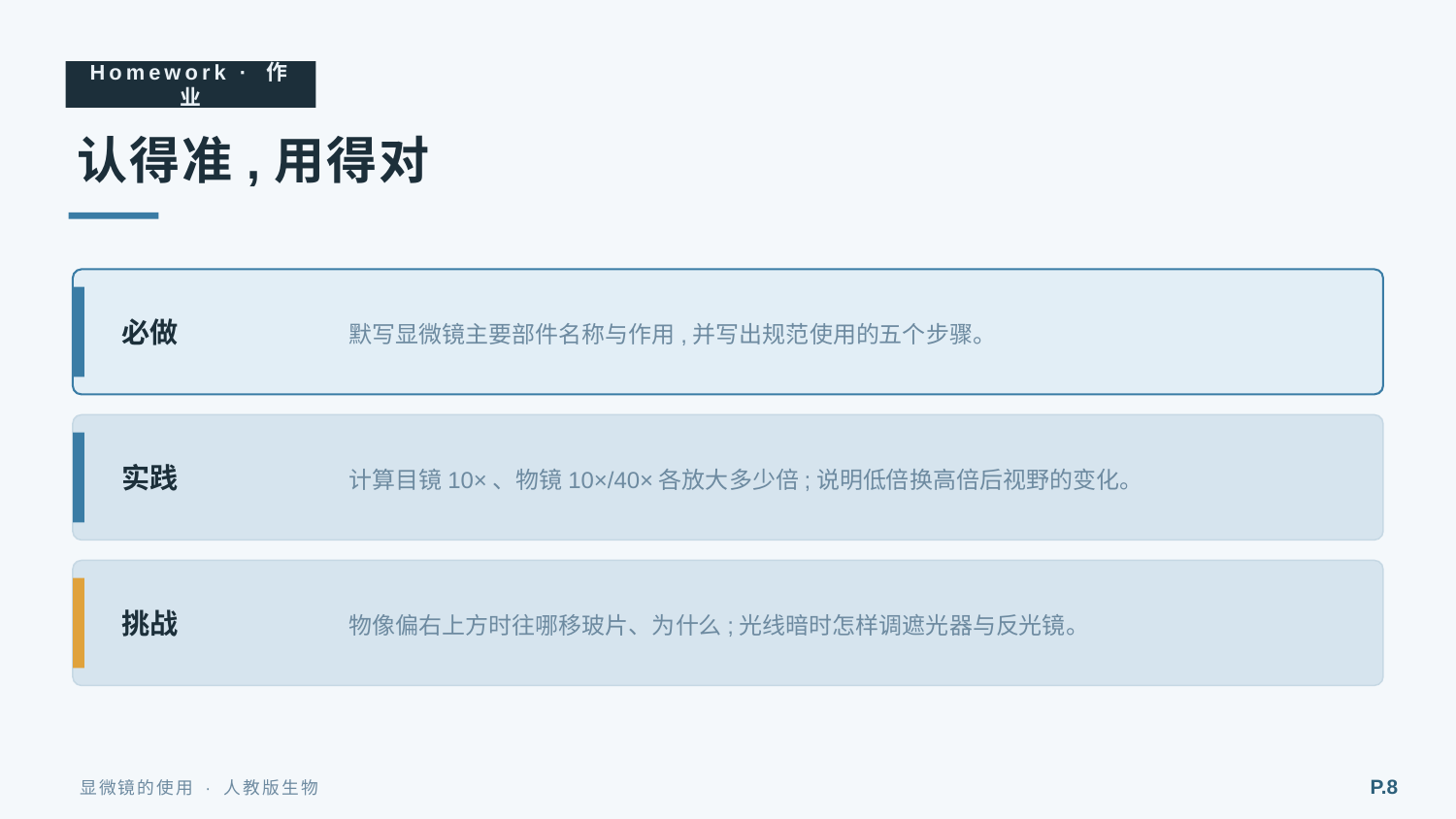

Homework · 作业

认得准,用得对

默写显微镜主要部件名称与作用,并写出规范使用的五个步骤。
必做

计算目镜10×、物镜10×/40×各放大多少倍;说明低倍换高倍后视野的变化。
实践

物像偏右上方时往哪移玻片、为什么;光线暗时怎样调遮光器与反光镜。
挑战

P.8
显微镜的使用 · 人教版生物